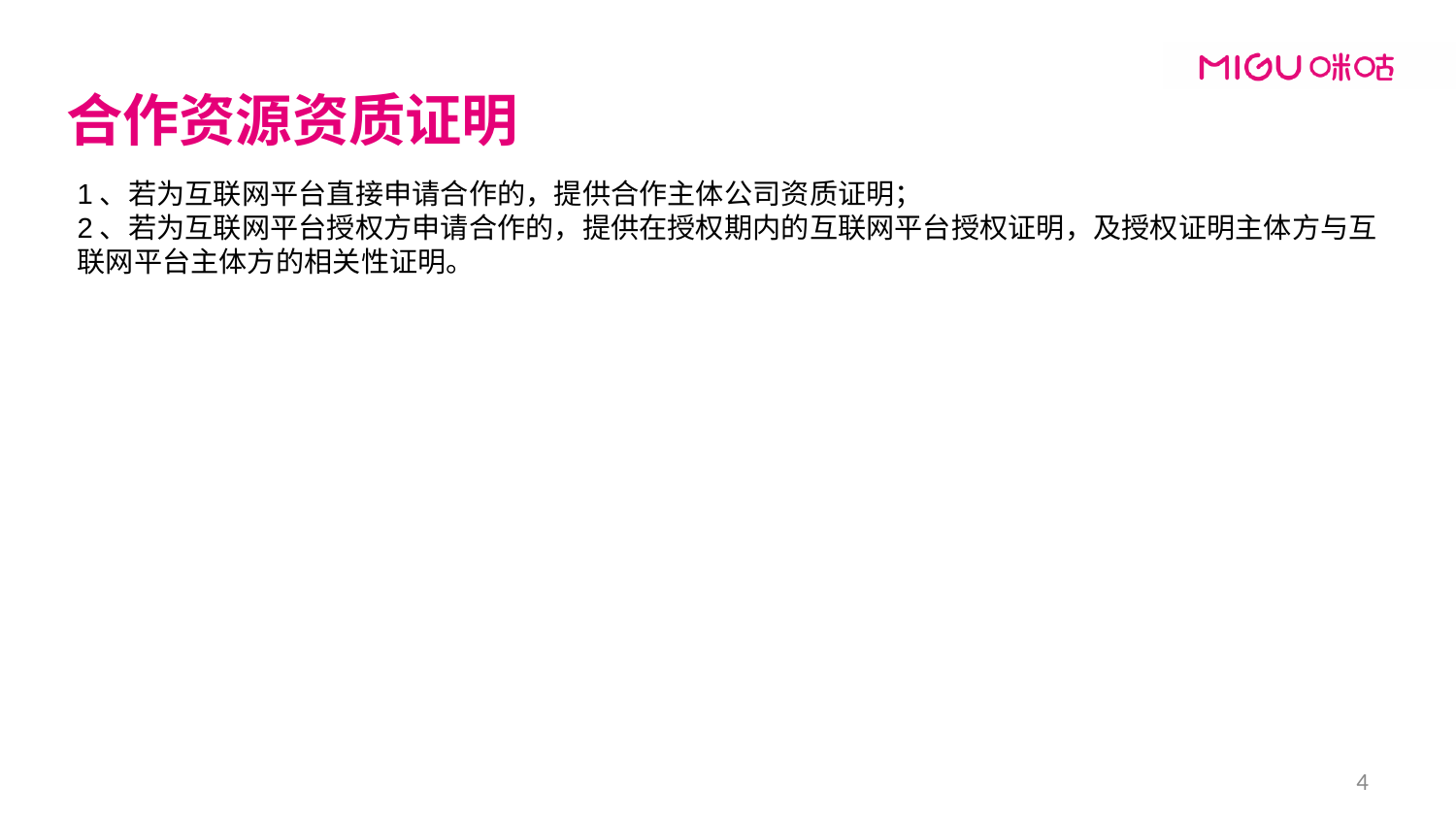

合作资源资质证明
1、若为互联网平台直接申请合作的，提供合作主体公司资质证明；
2、若为互联网平台授权方申请合作的，提供在授权期内的互联网平台授权证明，及授权证明主体方与互联网平台主体方的相关性证明。
4